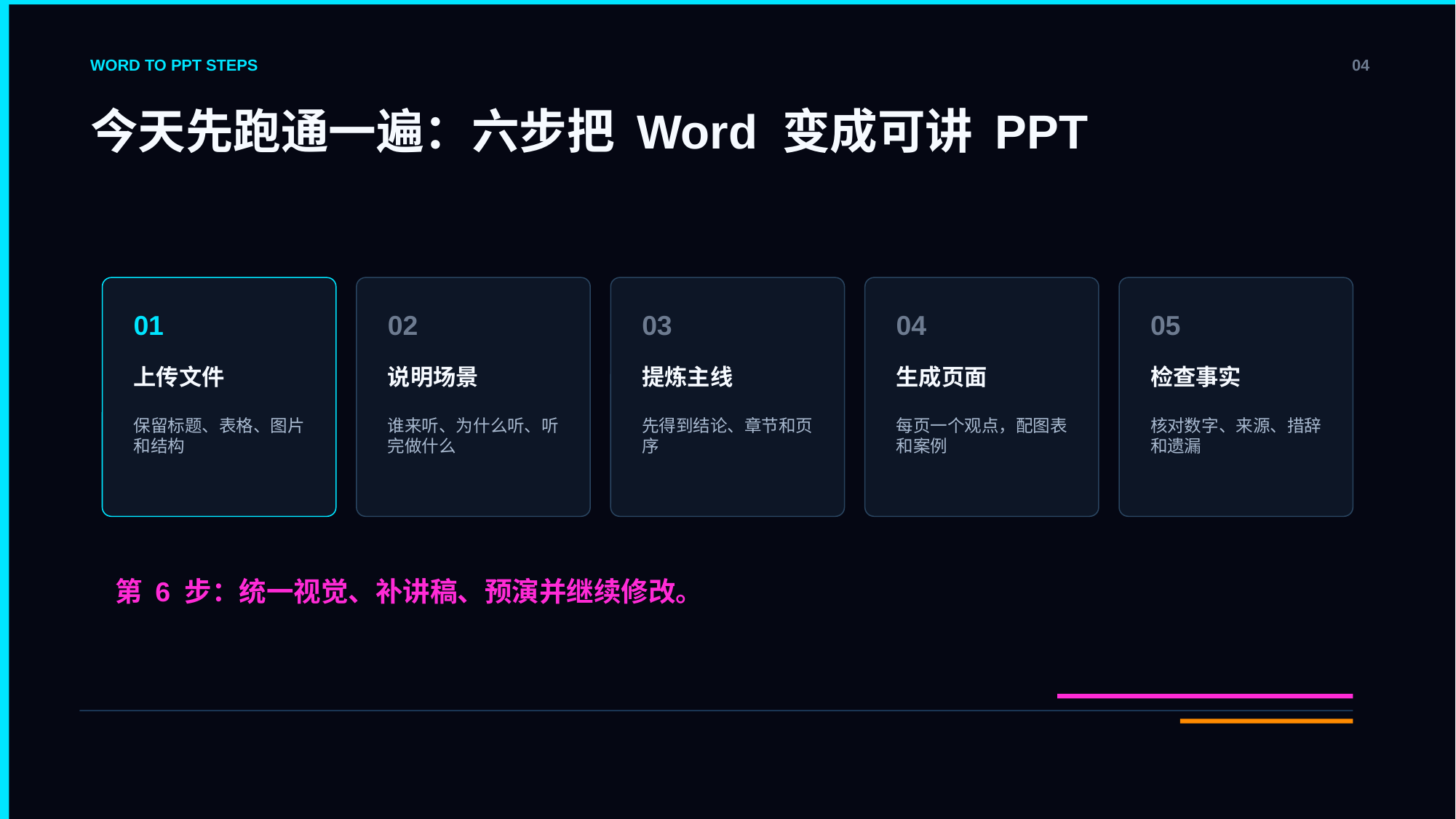

WORD TO PPT STEPS
04
今天先跑通一遍：六步把 Word 变成可讲 PPT

01
02
03
04
05
上传文件
说明场景
提炼主线
生成页面
检查事实
保留标题、表格、图片和结构
谁来听、为什么听、听完做什么
先得到结论、章节和页序
每页一个观点，配图表和案例
核对数字、来源、措辞和遗漏
第 6 步：统一视觉、补讲稿、预演并继续修改。